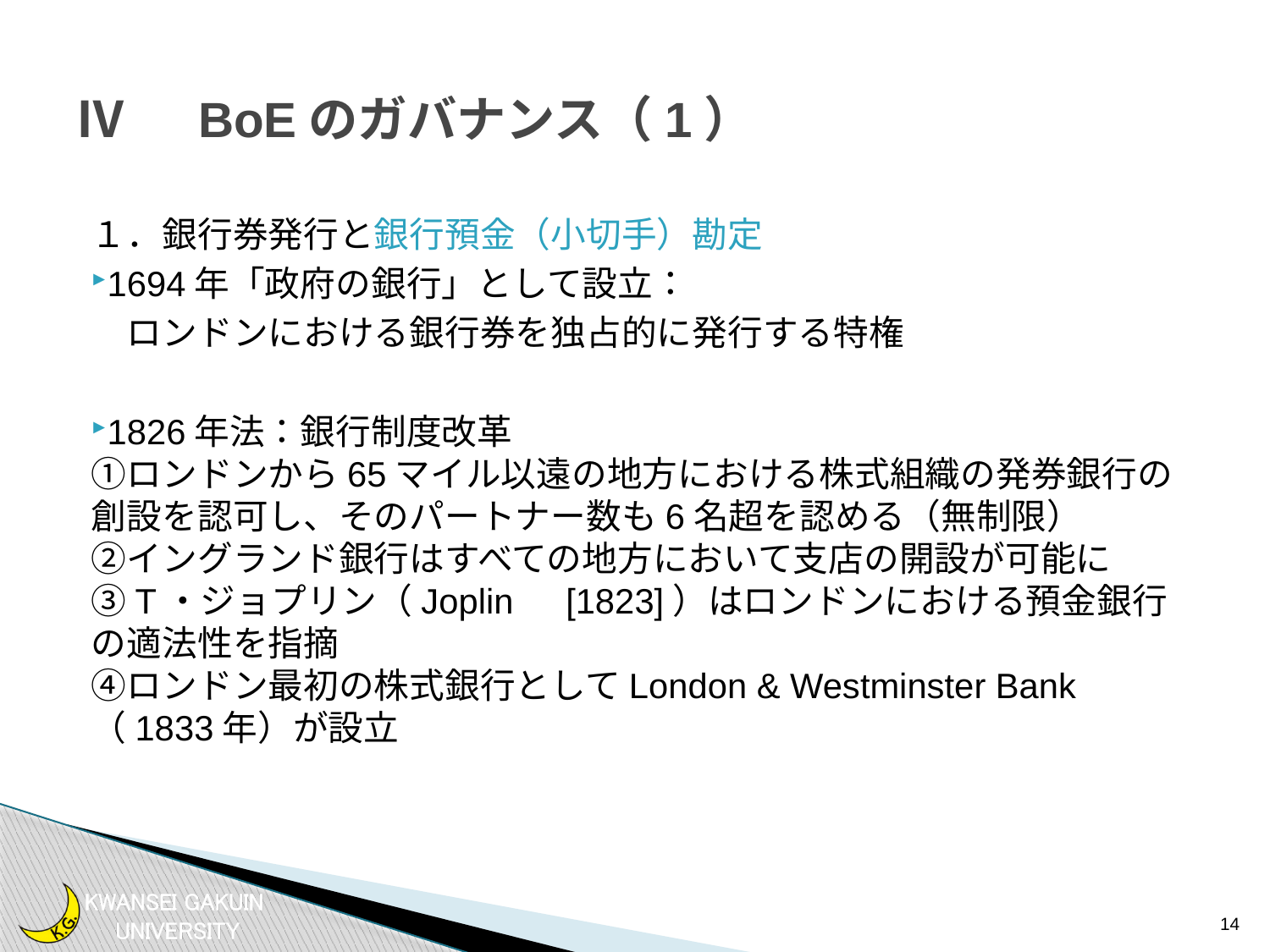

# Ⅳ　BoEのガバナンス（1）
１．銀行券発行と銀行預金（小切手）勘定
1694年「政府の銀行」として設立：
　ロンドンにおける銀行券を独占的に発行する特権

1826年法：銀行制度改革
①ロンドンから65マイル以遠の地方における株式組織の発券銀行の創設を認可し、そのパートナー数も6名超を認める（無制限）
②イングランド銀行はすべての地方において支店の開設が可能に
③T・ジョプリン（Joplin　[1823]）はロンドンにおける預金銀行の適法性を指摘
④ロンドン最初の株式銀行としてLondon & Westminster Bank （1833年）が設立

14